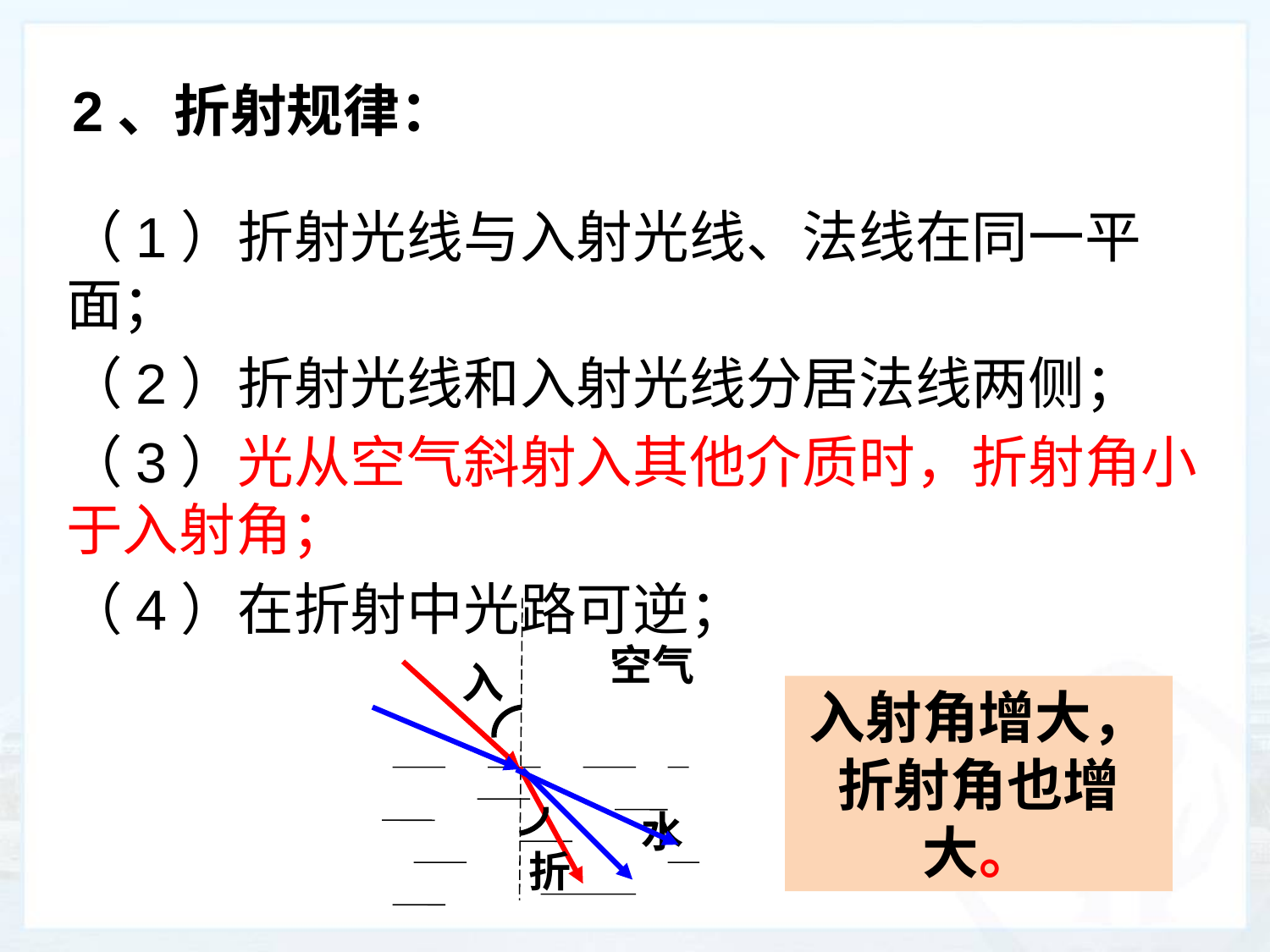

2、折射规律：

（1）折射光线与入射光线、法线在同一平面；
（2）折射光线和入射光线分居法线两侧；
（3）光从空气斜射入其他介质时，折射角小于入射角；
（4）在折射中光路可逆；

空气
入

入射角增大，折射角也增大。

水

折